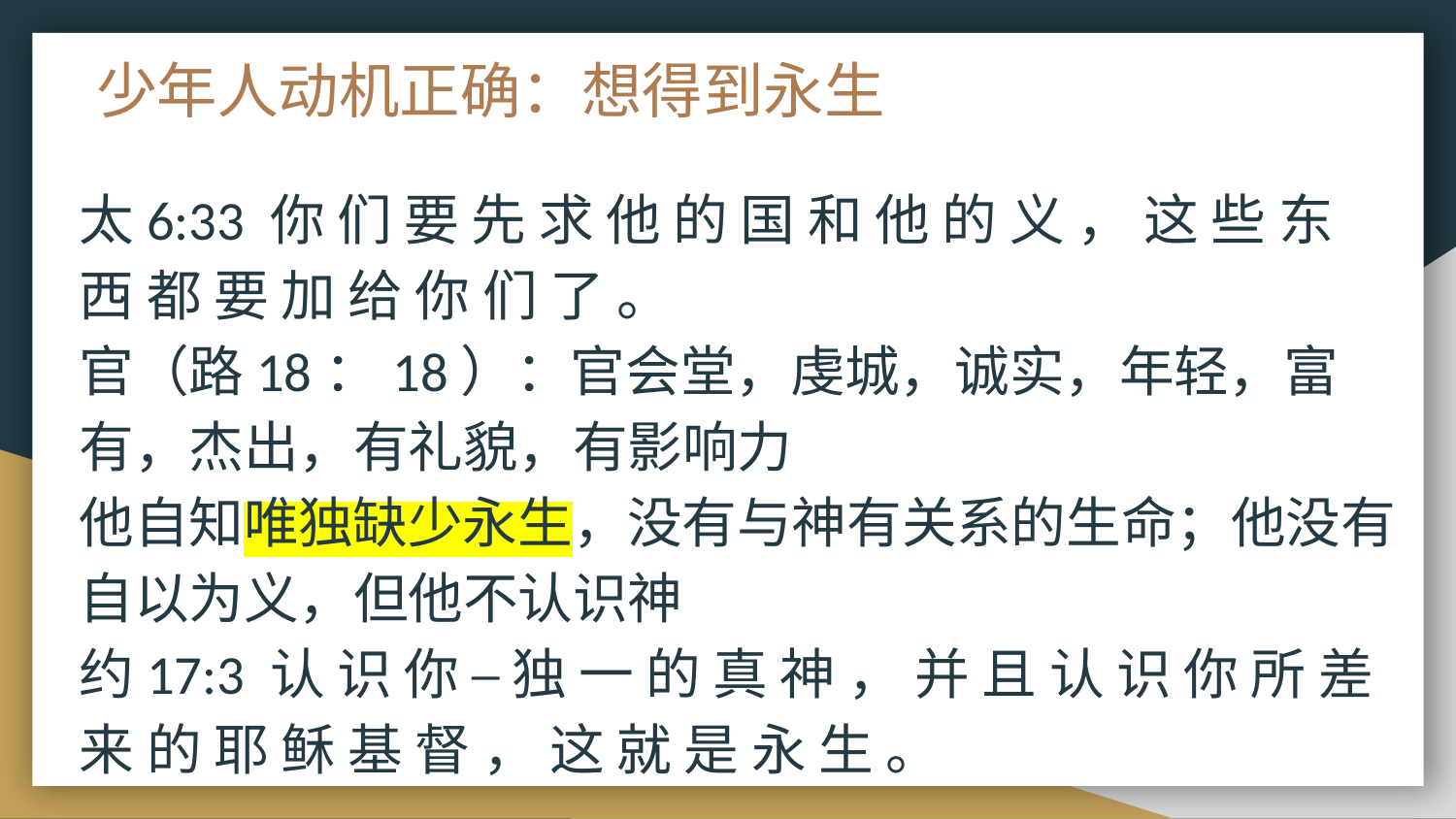

# 少年人动机正确：想得到永生
太6:33 你 们 要 先 求 他 的 国 和 他 的 义 ， 这 些 东 西 都 要 加 给 你 们 了 。
官（路18：18）：官会堂，虔城，诚实，年轻，富有，杰出，有礼貌，有影响力
他自知唯独缺少永生，没有与神有关系的生命；他没有自以为义，但他不认识神
约17:3 认 识 你 ─ 独 一 的 真 神 ， 并 且 认 识 你 所 差 来 的 耶 稣 基 督 ， 这 就 是 永 生 。